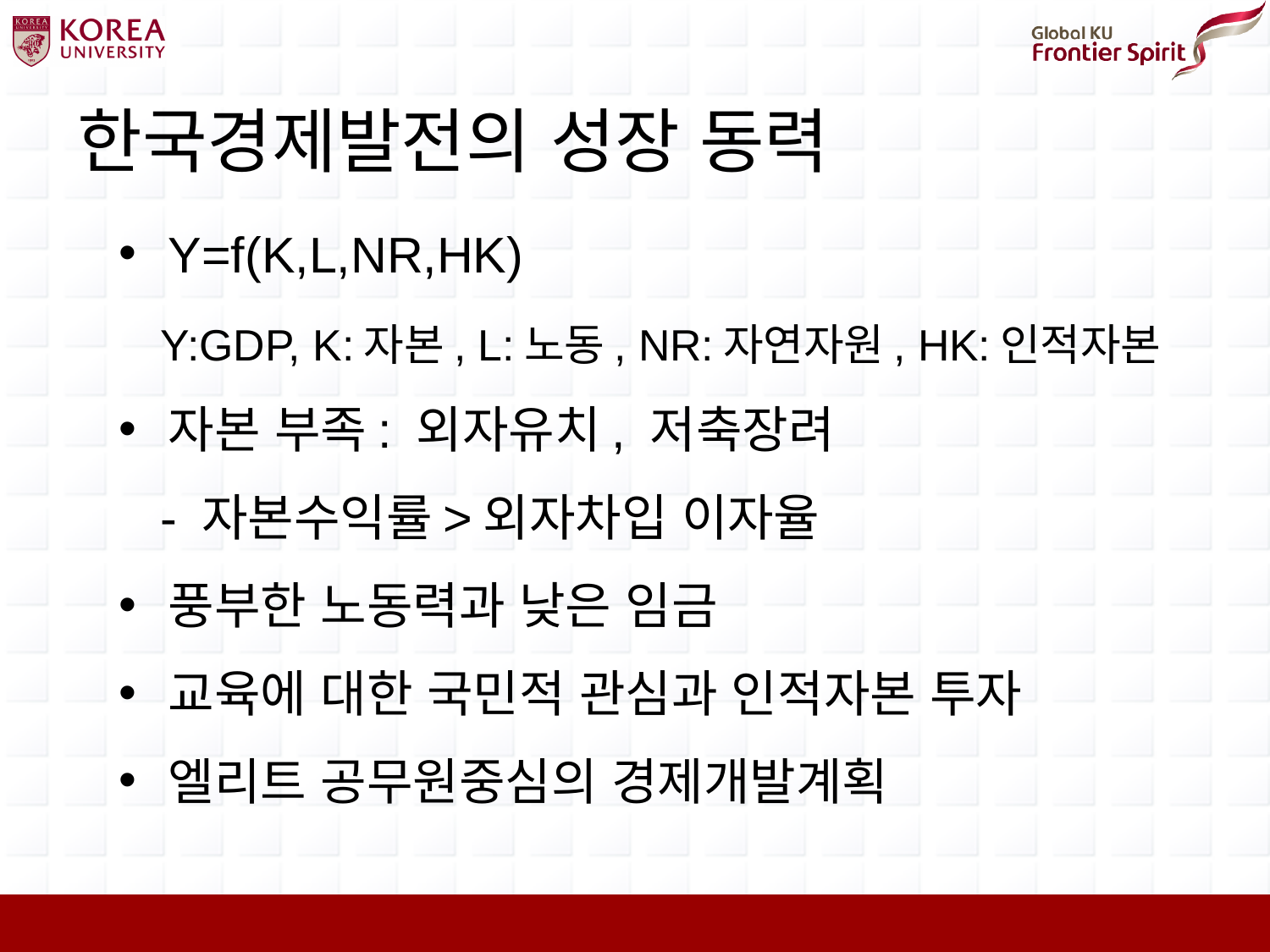

# 한국경제발전의 성장 동력
Y=f(K,L,NR,HK)
   Y:GDP, K:자본, L:노동, NR:자연자원, HK:인적자본
자본 부족: 외자유치, 저축장려
   - 자본수익률>외자차입 이자율
풍부한 노동력과 낮은 임금
교육에 대한 국민적 관심과 인적자본 투자
엘리트 공무원중심의 경제개발계획